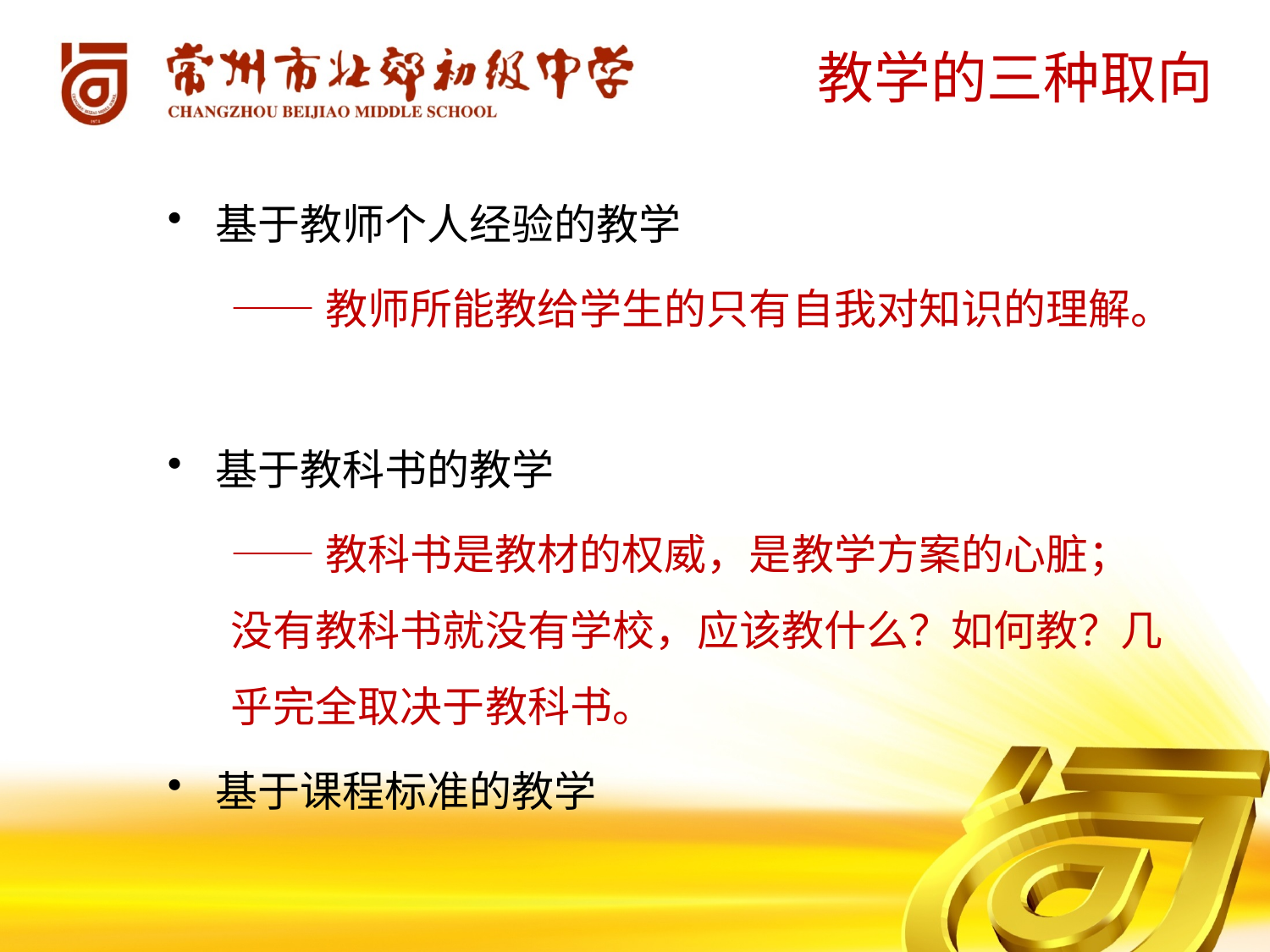

教学的三种取向
基于教师个人经验的教学
——教师所能教给学生的只有自我对知识的理解。
基于教科书的教学
——教科书是教材的权威，是教学方案的心脏；没有教科书就没有学校，应该教什么？如何教？几乎完全取决于教科书。
基于课程标准的教学